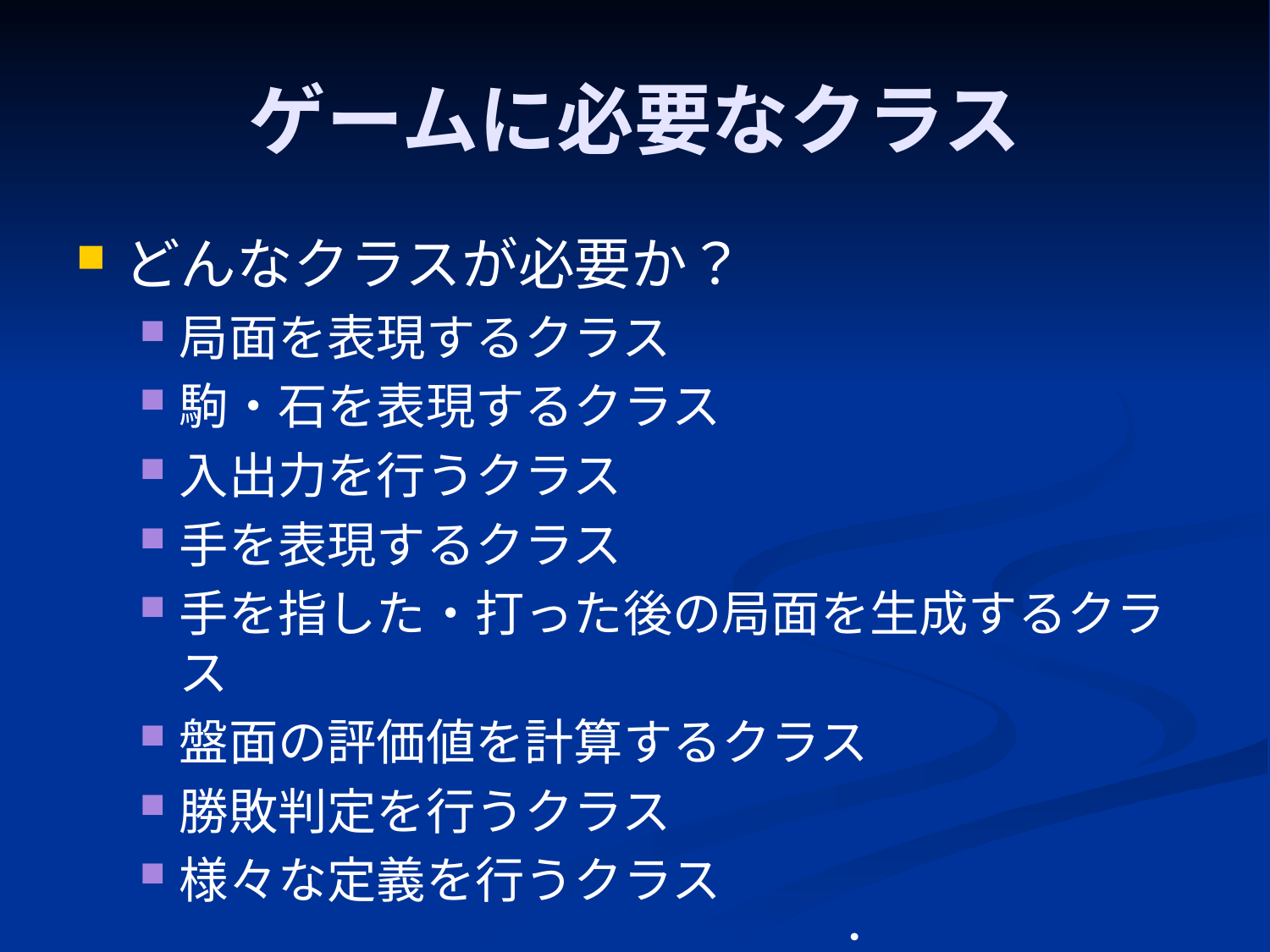

# ゲームに必要なクラス
どんなクラスが必要か？
局面を表現するクラス
駒・石を表現するクラス
入出力を行うクラス
手を表現するクラス
手を指した・打った後の局面を生成するクラス
盤面の評価値を計算するクラス
勝敗判定を行うクラス
様々な定義を行うクラス
　　　　　　　　　　　　　　：